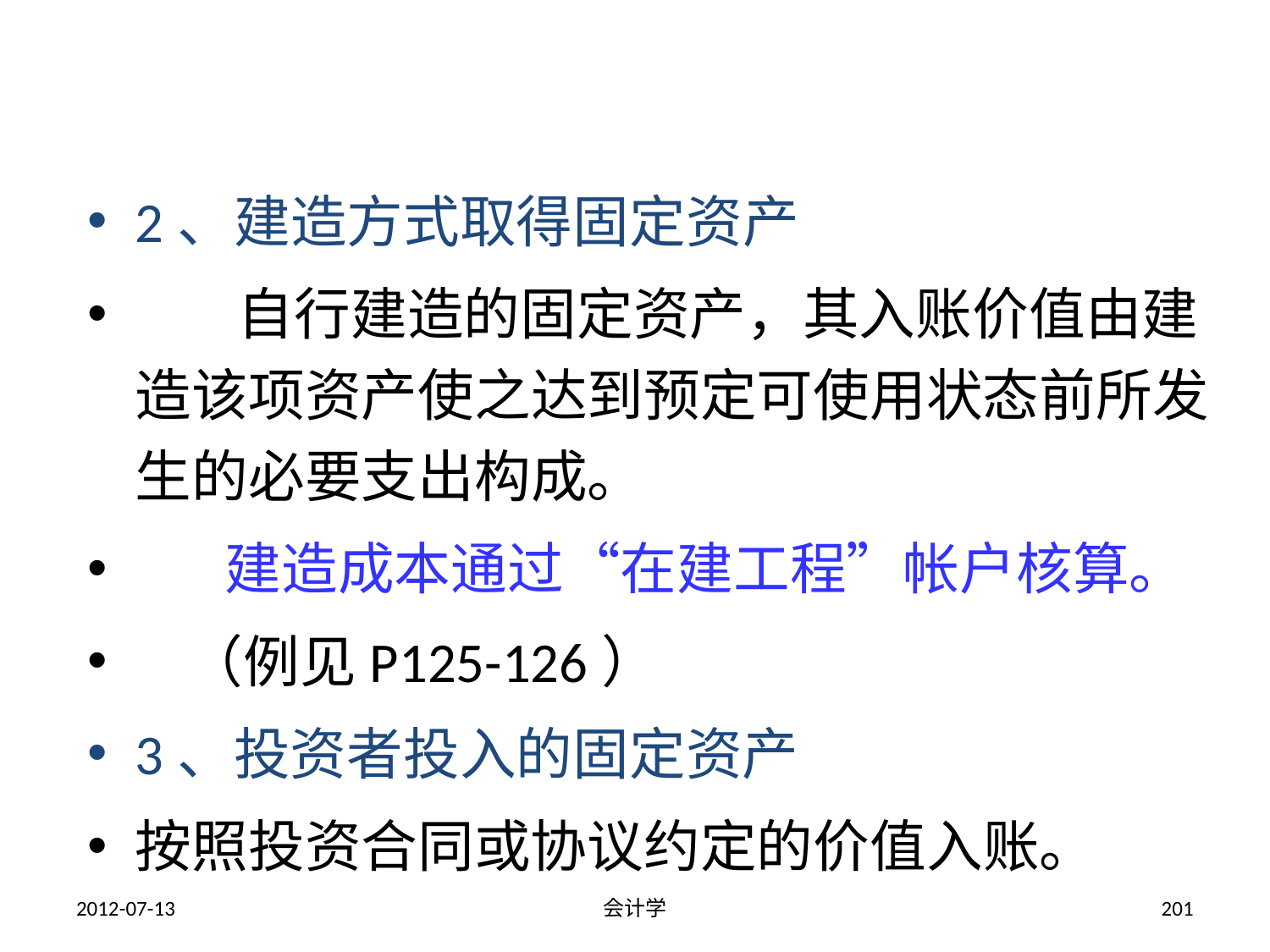

2、建造方式取得固定资产
       自行建造的固定资产，其入账价值由建造该项资产使之达到预定可使用状态前所发生的必要支出构成。
      建造成本通过“在建工程”帐户核算。
   （例见P125-126）
3、投资者投入的固定资产
按照投资合同或协议约定的价值入账。

2012-07-13
会计学
201